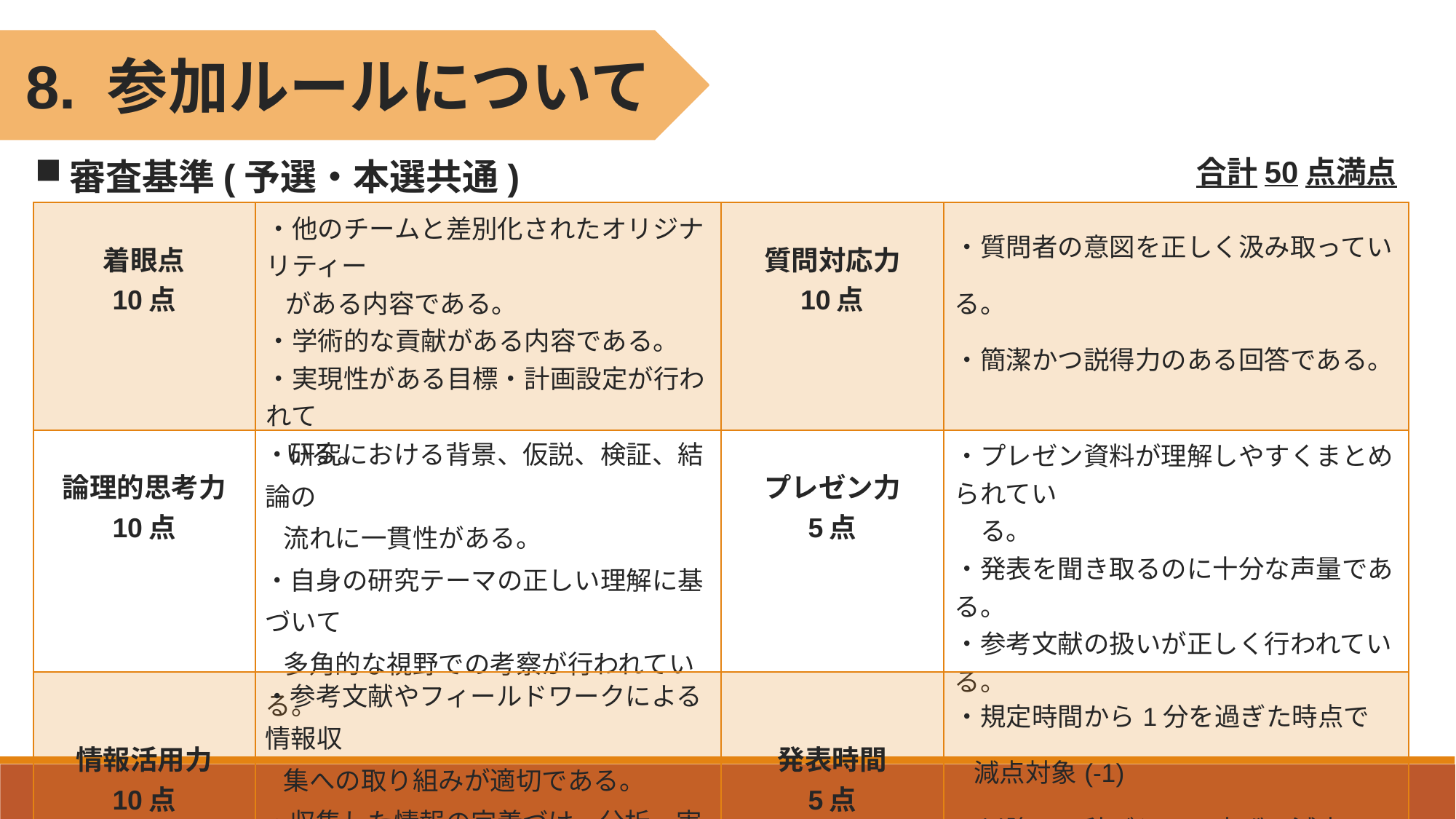

8. 参加ルールについて
審査基準(予選・本選共通)
合計50点満点
| 着眼点 10点 | ・他のチームと差別化されたオリジナリティー がある内容である。 ・学術的な貢献がある内容である。 ・実現性がある目標・計画設定が行われて いる。 | 質問対応力 10点 | ・質問者の意図を正しく汲み取っている。 ・簡潔かつ説得力のある回答である。 |
| --- | --- | --- | --- |
| 論理的思考力 10点 | ・研究における背景、仮説、検証、結論の 流れに一貫性がある。 ・自身の研究テーマの正しい理解に基づいて 多角的な視野での考察が行われている。 | プレゼン力 5点 | ・プレゼン資料が理解しやすくまとめられてい 　る。 ・発表を聞き取るのに十分な声量である。 ・参考文献の扱いが正しく行われている。 |
| 情報活用力 10点 | ・参考文献やフィールドワークによる情報収 集への取り組みが適切である。 ・収集した情報の定義づけ、分析、実証が 　的確である。 ・論点が適切なデータや具体例などを用いて 　わかりやすく整理されている。 | 発表時間 5点 | ・規定時間から1分を過ぎた時点で 減点対象(-1) ・以降２０秒ごとに1点ずつ減点(-4) |